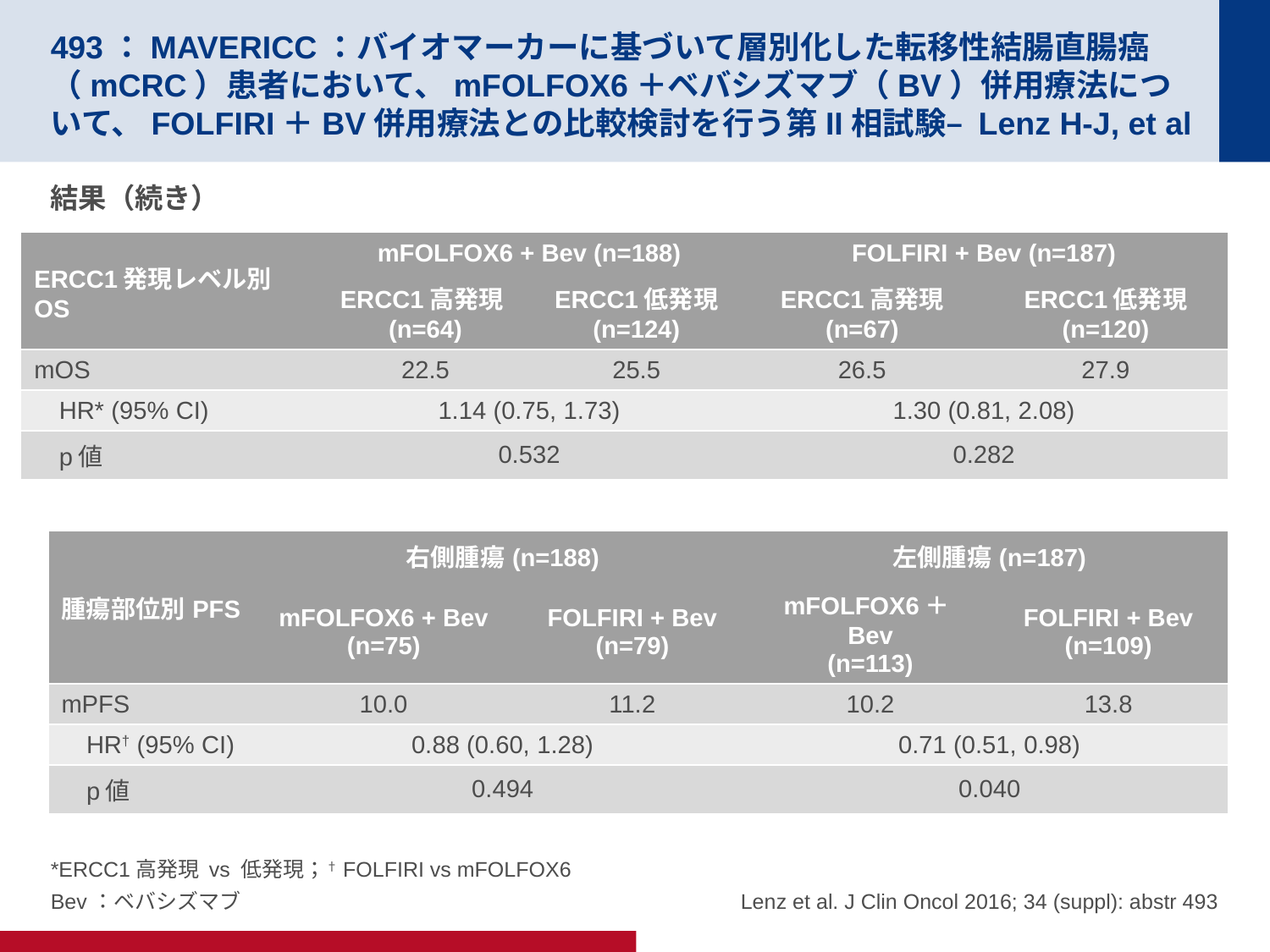

# 493：MAVERICC：バイオマーカーに基づいて層別化した転移性結腸直腸癌（mCRC）患者において、mFOLFOX6＋ベバシズマブ（BV）併用療法について、FOLFIRI＋BV併用療法との比較検討を行う第II相試験– Lenz H-J, et al
結果（続き）

| ERCC1発現レベル別OS | mFOLFOX6 + Bev (n=188) |  | FOLFIRI + Bev (n=187) |  |
| --- | --- | --- | --- | --- |
|  | ERCC1高発現(n=64) | ERCC1低発現 (n=124) | ERCC1高発現 (n=67) | ERCC1低発現 (n=120) |
| mOS | 22.5 | 25.5 | 26.5 | 27.9 |
| HR\* (95% CI) | 1.14 (0.75, 1.73) |  | 1.30 (0.81, 2.08) |  |
| p値 | 0.532 |  | 0.282 |  |
| 腫瘍部位別PFS | 右側腫瘍(n=188) |  | 左側腫瘍(n=187) |  |
| --- | --- | --- | --- | --- |
|  | mFOLFOX6 + Bev (n=75) | FOLFIRI + Bev (n=79) | mFOLFOX6＋Bev (n=113) | FOLFIRI + Bev (n=109) |
| mPFS | 10.0 | 11.2 | 10.2 | 13.8 |
| HR† (95% CI) | 0.88 (0.60, 1.28) |  | 0.71 (0.51, 0.98) |  |
| p値 | 0.494 |  | 0.040 |  |
*ERCC1高発現 vs 低発現；†FOLFIRI vs mFOLFOX6
Bev：ベバシズマブ
Lenz et al. J Clin Oncol 2016; 34 (suppl): abstr 493